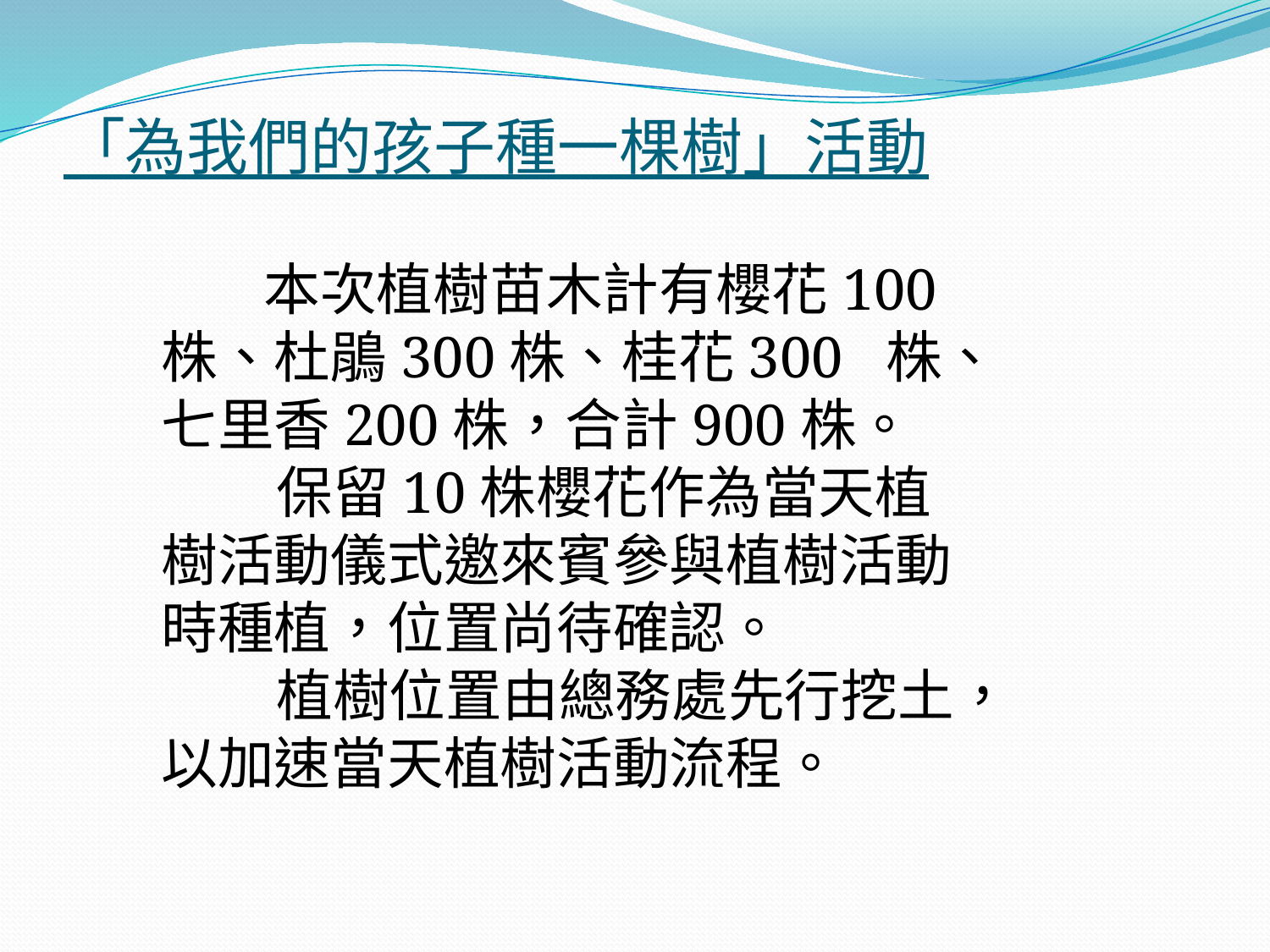

# 「為我們的孩子種一棵樹」活動
       本次植樹苗木計有櫻花100株、杜鵑300株、桂花300  株、七里香200株，合計900株。
        保留10株櫻花作為當天植樹活動儀式邀來賓參與植樹活動時種植，位置尚待確認。
        植樹位置由總務處先行挖土，以加速當天植樹活動流程。